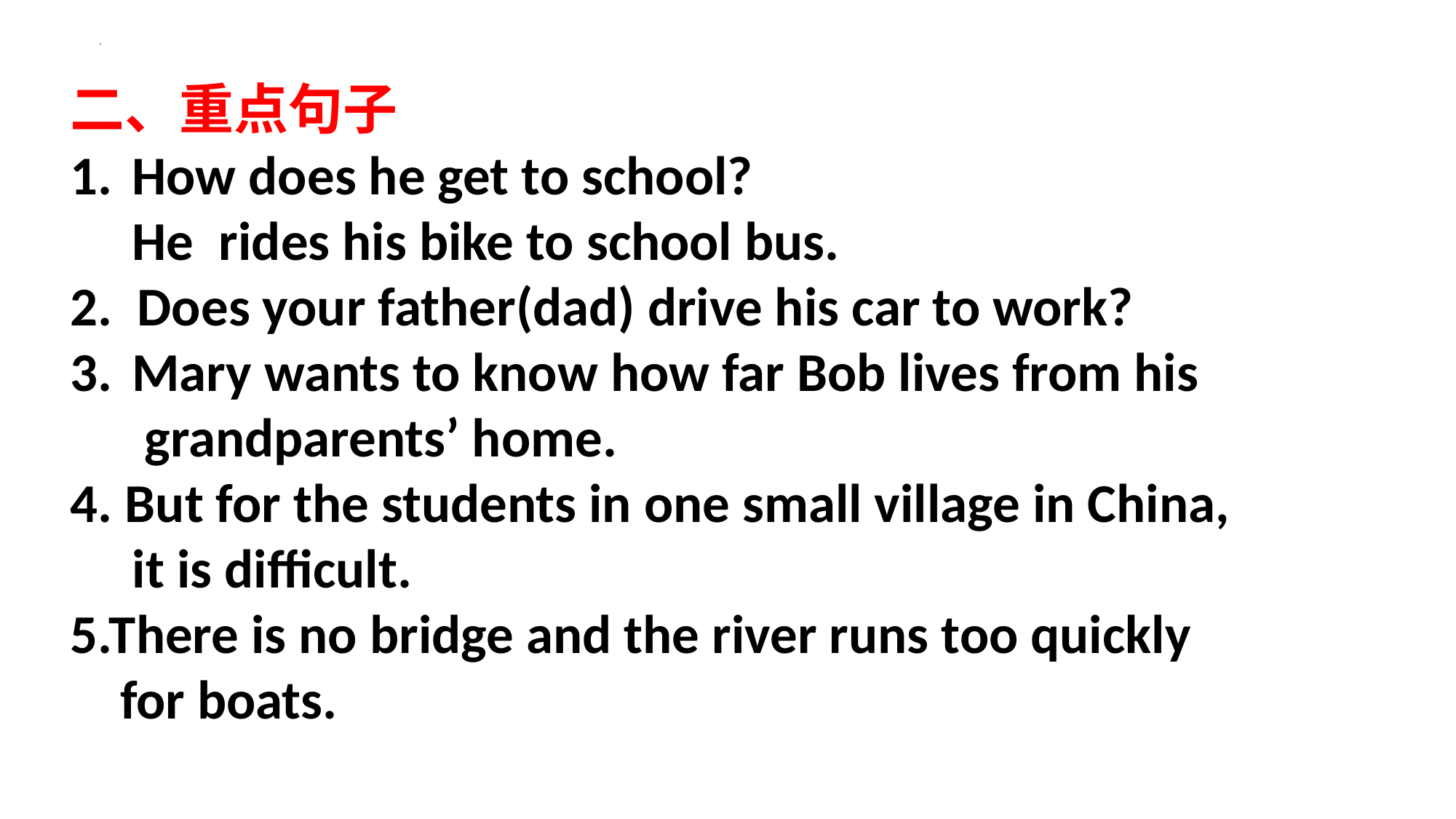

二、重点句子
How does he get to school?
     He  rides his bike to school bus.
2.  Does your father(dad) drive his car to work?
Mary wants to know how far Bob lives from his
      grandparents’ home.
But for the students in one small village in China,
     it is difficult.
5.There is no bridge and the river runs too quickly
    for boats.